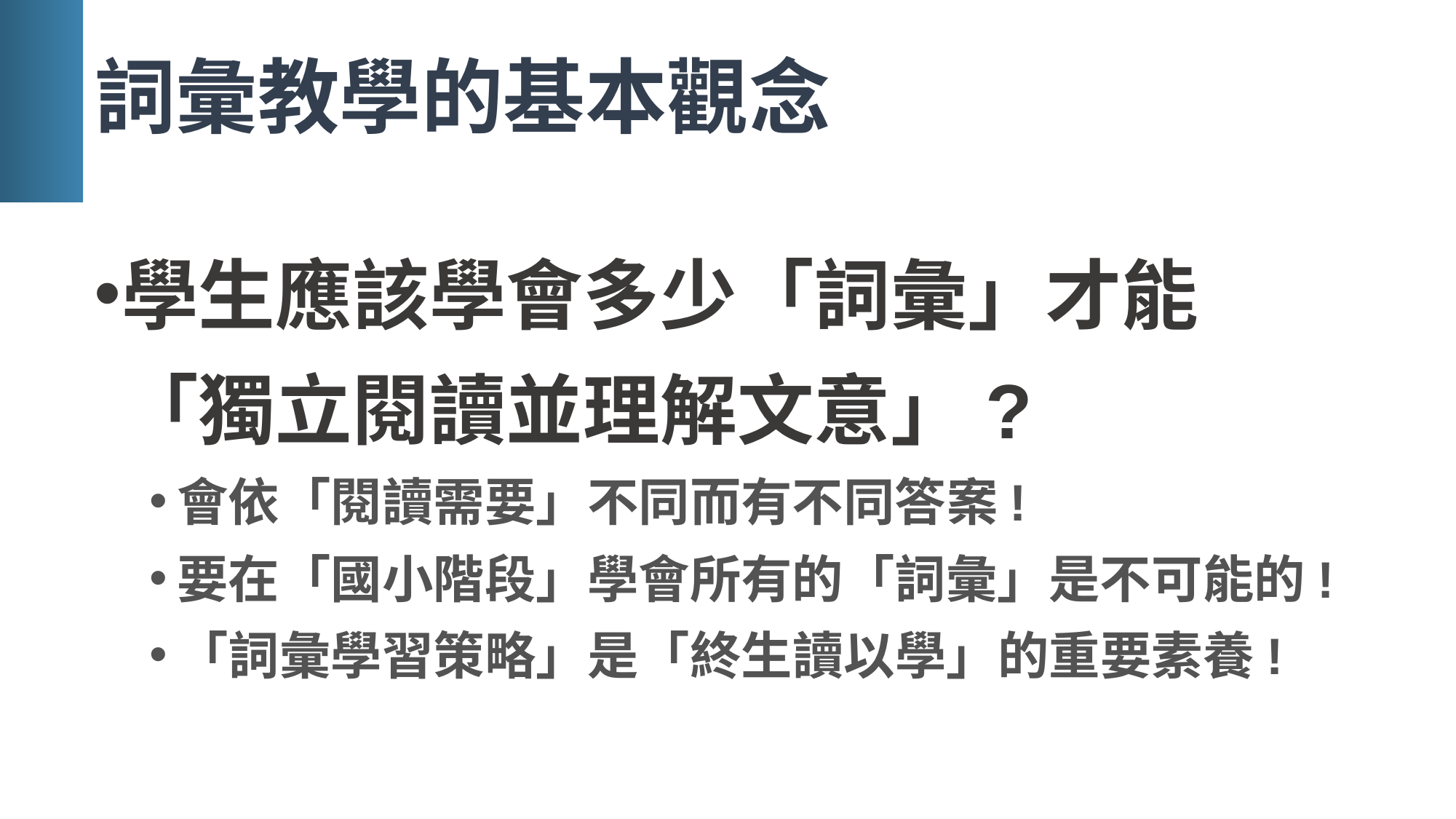

# 詞彙教學的基本觀念
學生應該學會多少「詞彙」才能「獨立閱讀並理解文意」?
會依「閱讀需要」不同而有不同答案!
要在「國小階段」學會所有的「詞彙」是不可能的!
「詞彙學習策略」是「終生讀以學」的重要素養!